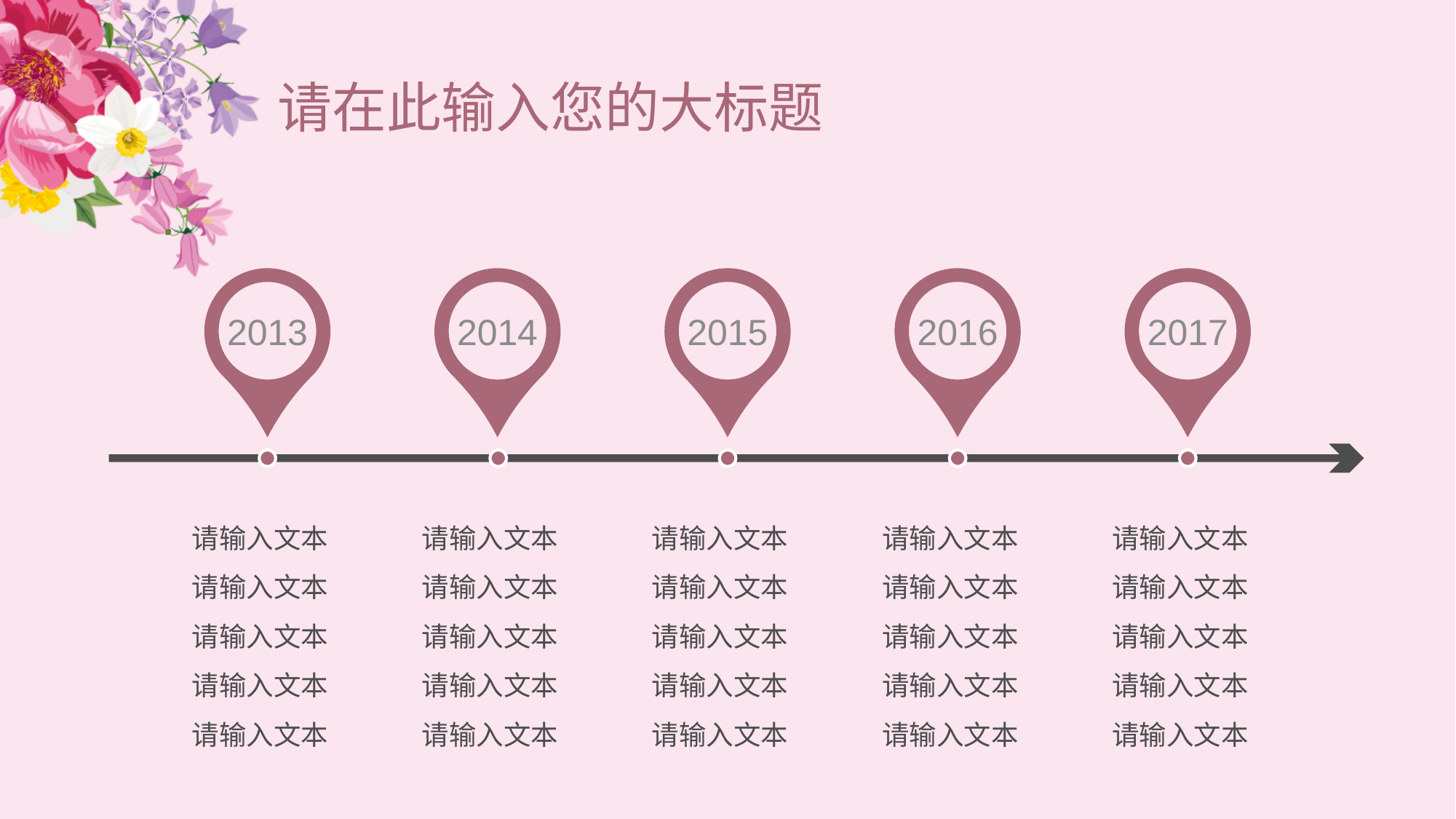

# 请在此输入您的大标题
2013
2014
2015
2016
2017

请输入文本请输入文本请输入文本请输入文本请输入文本
请输入文本请输入文本请输入文本请输入文本请输入文本
请输入文本请输入文本请输入文本请输入文本请输入文本
请输入文本请输入文本请输入文本请输入文本请输入文本
请输入文本请输入文本请输入文本请输入文本请输入文本